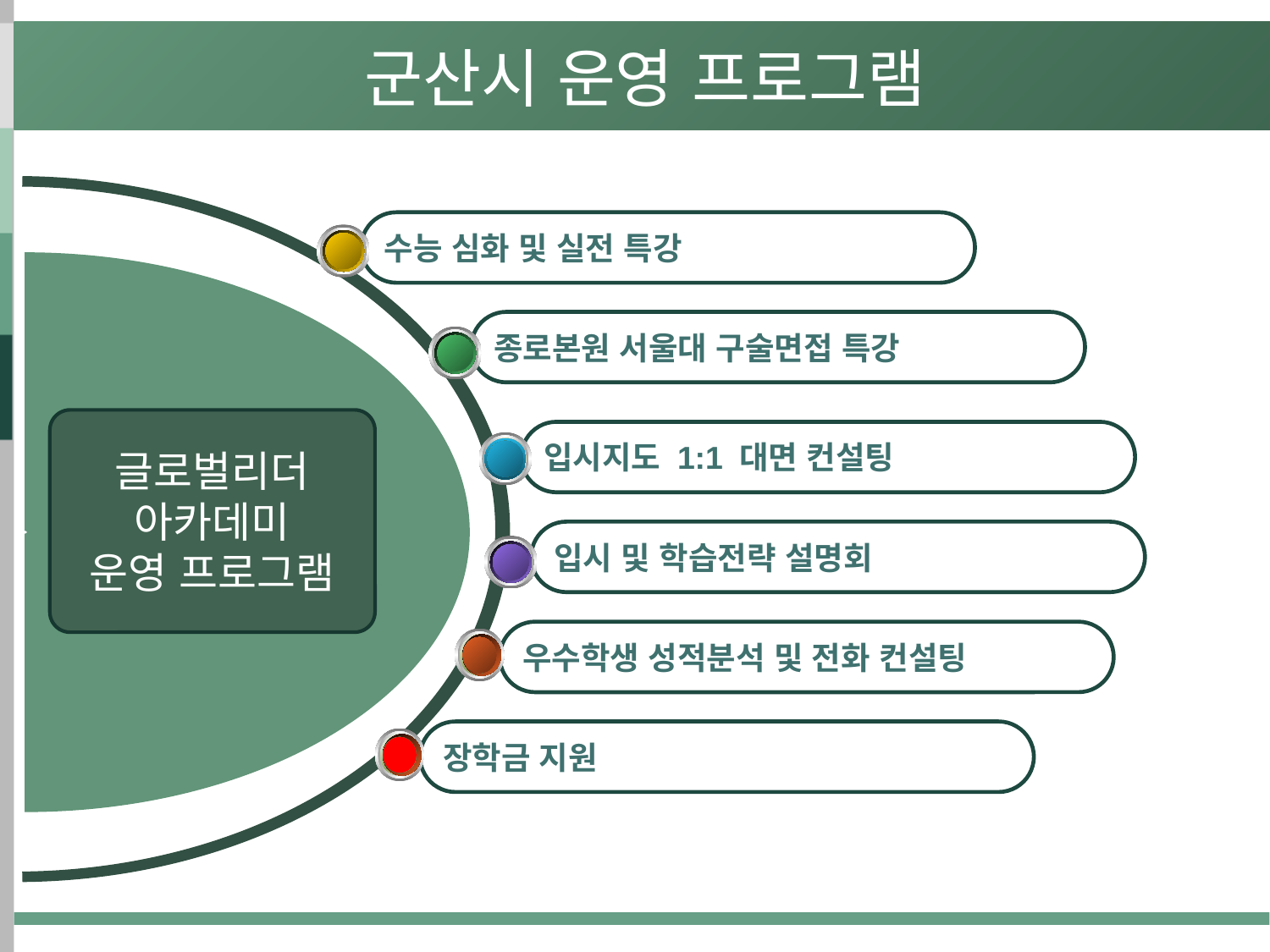

군산시 운영 프로그램

수능 심화 및 실전 특강

종로본원 서울대 구술면접 특강

글로벌리더
아카데미
운영 프로그램
입시지도 1:1 대면 컨설팅

입시 및 학습전략 설명회

우수학생 성적분석 및 전화 컨설팅

장학금 지원